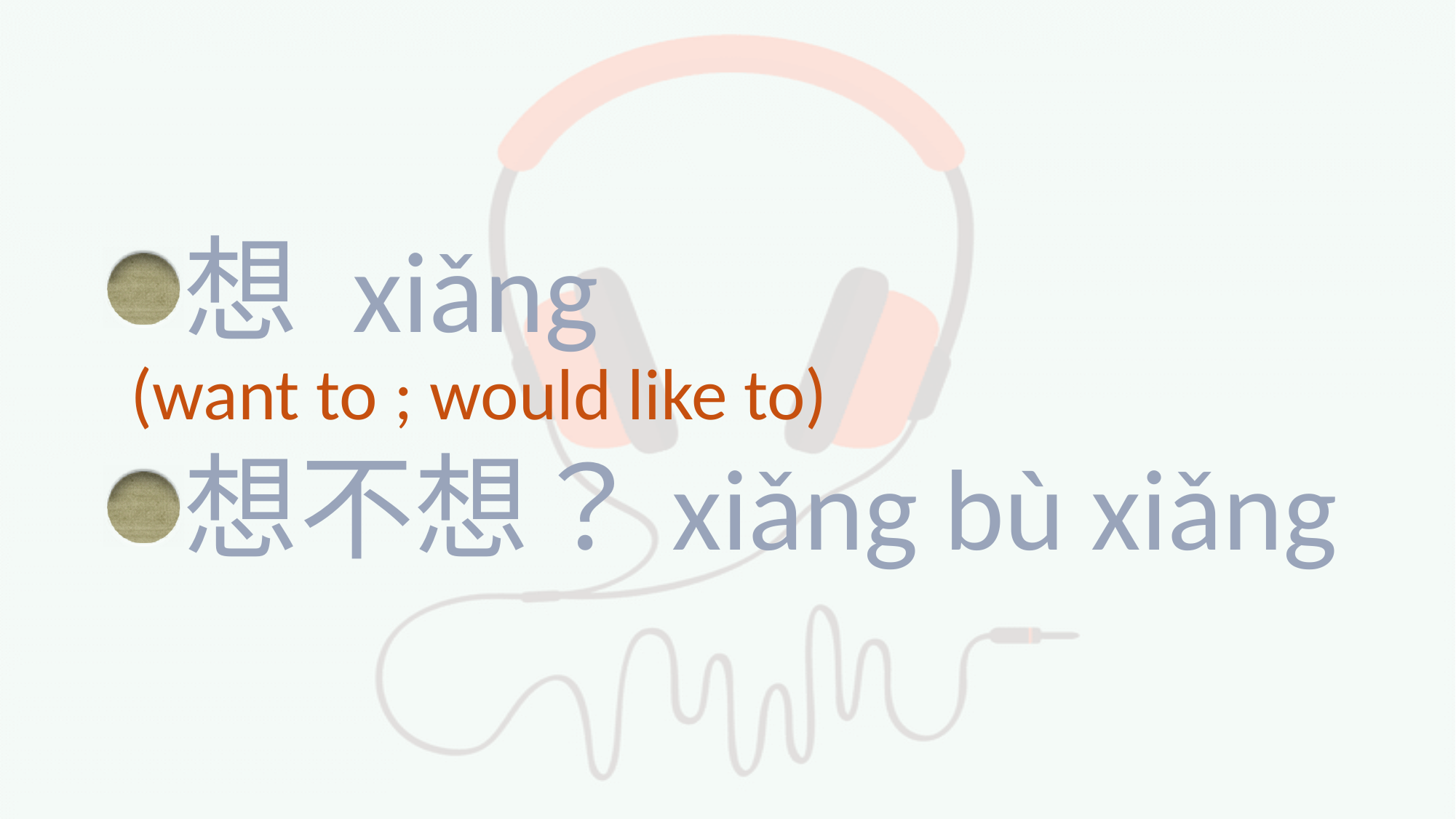

#
想 xiǎng
(want to ; would like to)
想不想？xiǎng bù xiǎng